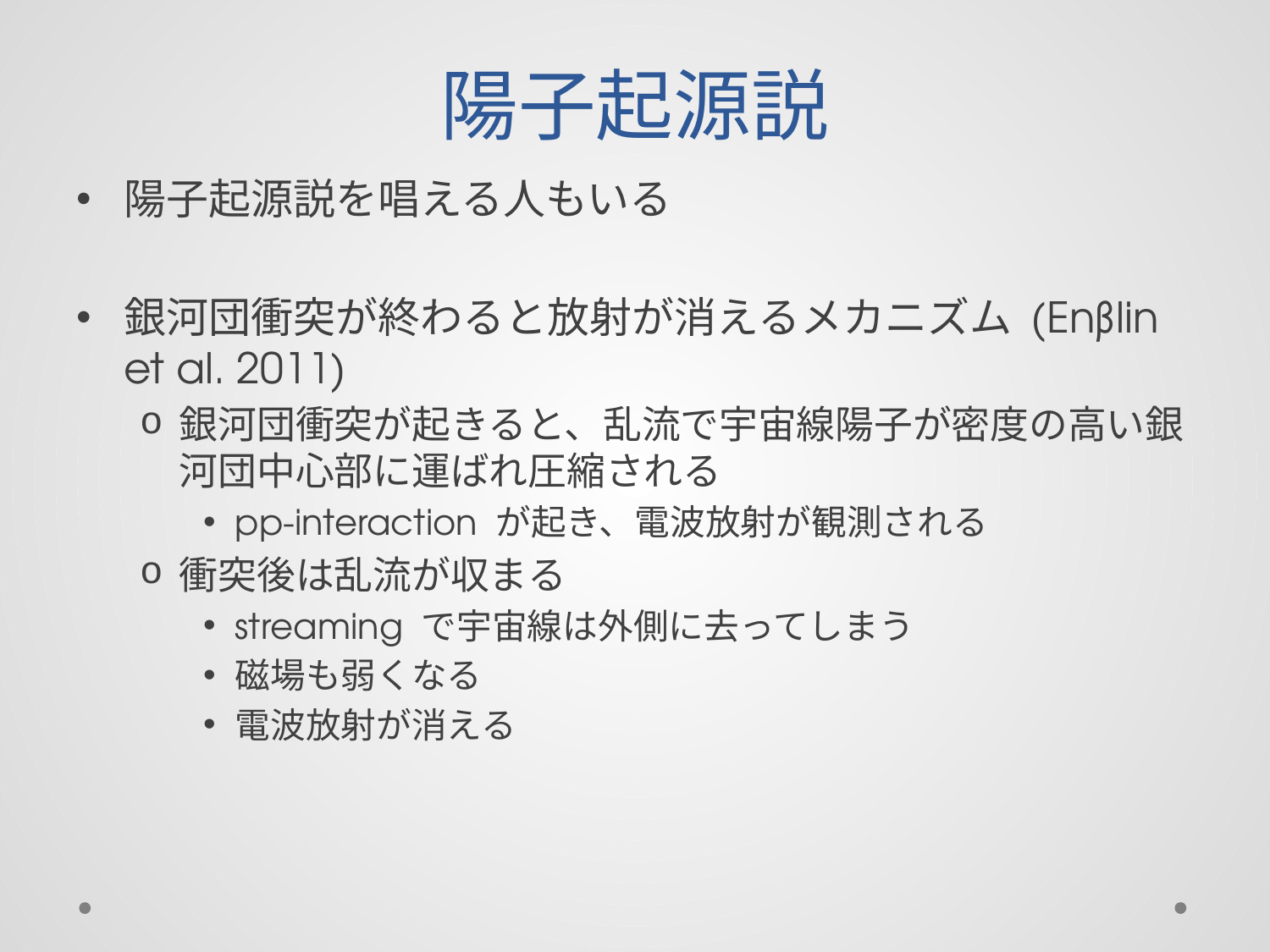

# 陽子起源説
陽子起源説を唱える人もいる

銀河団衝突が終わると放射が消えるメカニズム (Enβlin et al. 2011)
銀河団衝突が起きると、乱流で宇宙線陽子が密度の高い銀河団中心部に運ばれ圧縮される
pp-interaction が起き、電波放射が観測される
衝突後は乱流が収まる
streaming で宇宙線は外側に去ってしまう
磁場も弱くなる
電波放射が消える